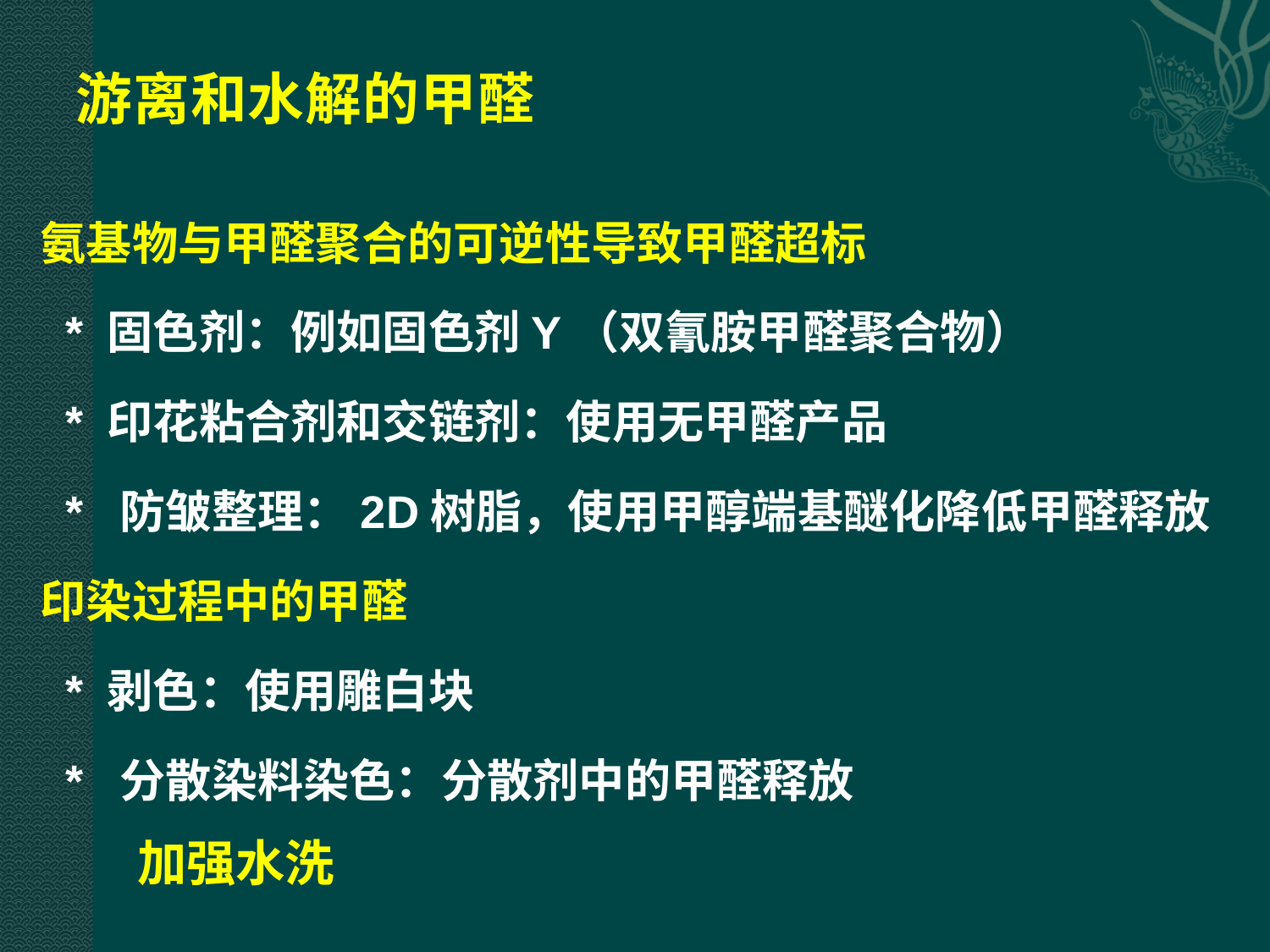

# 游离和水解的甲醛

氨基物与甲醛聚合的可逆性导致甲醛超标
  * 固色剂：例如固色剂Y（双氰胺甲醛聚合物）
  * 印花粘合剂和交链剂：使用无甲醛产品
  *  防皱整理：2D树脂，使用甲醇端基醚化降低甲醛释放
印染过程中的甲醛
  * 剥色：使用雕白块
  *  分散染料染色：分散剂中的甲醛释放
加强水洗